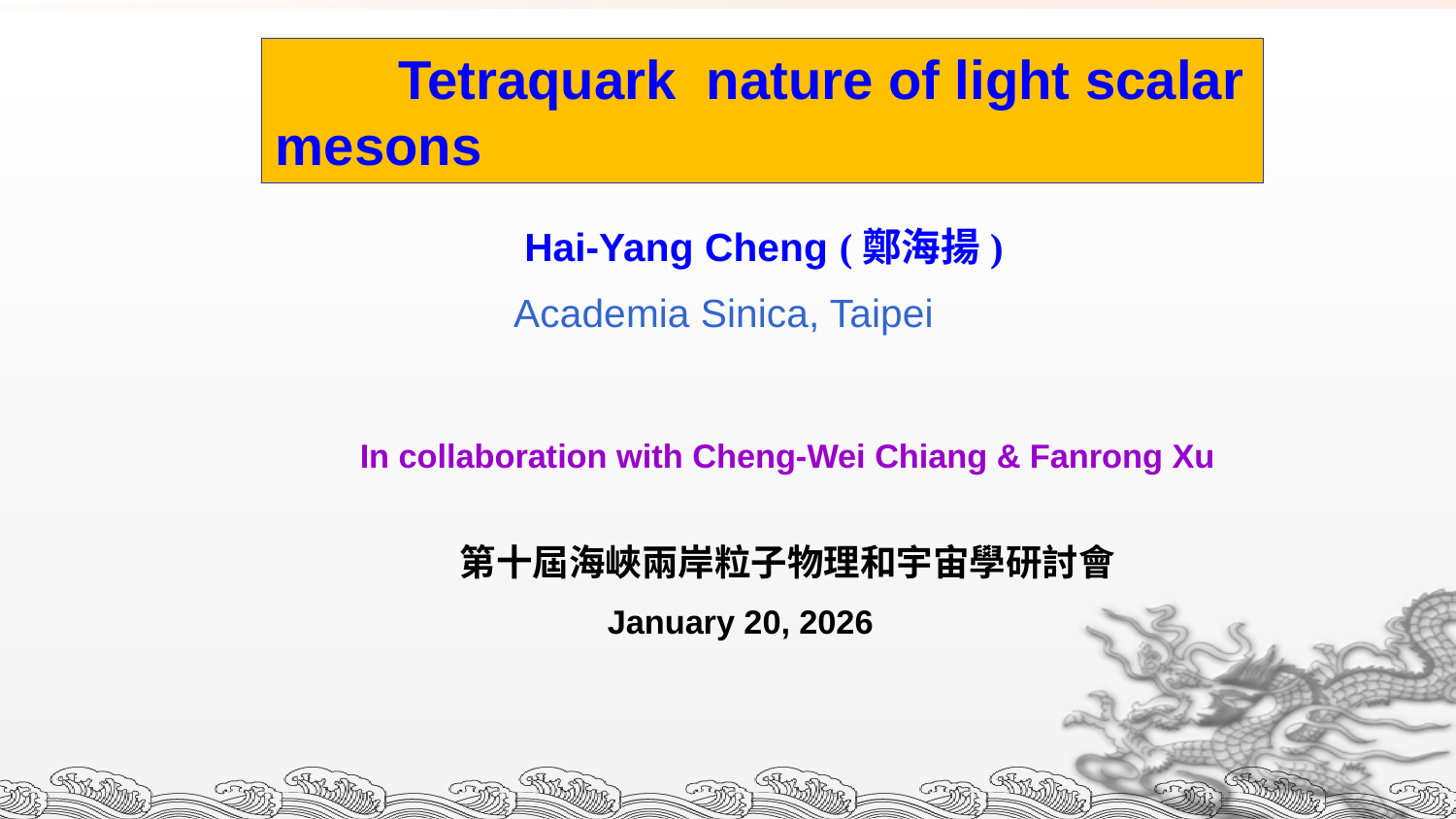

Charmed Baryons
        Tetraquark  nature of light scalar mesons
       Hai-Yang Cheng (鄭海揚)

      Academia Sinica, Taipei

   In collaboration with Cheng-Wei Chiang & Fanrong Xu
         第十屆海峽兩岸粒子物理和宇宙學研討會
                         January 20, 2026